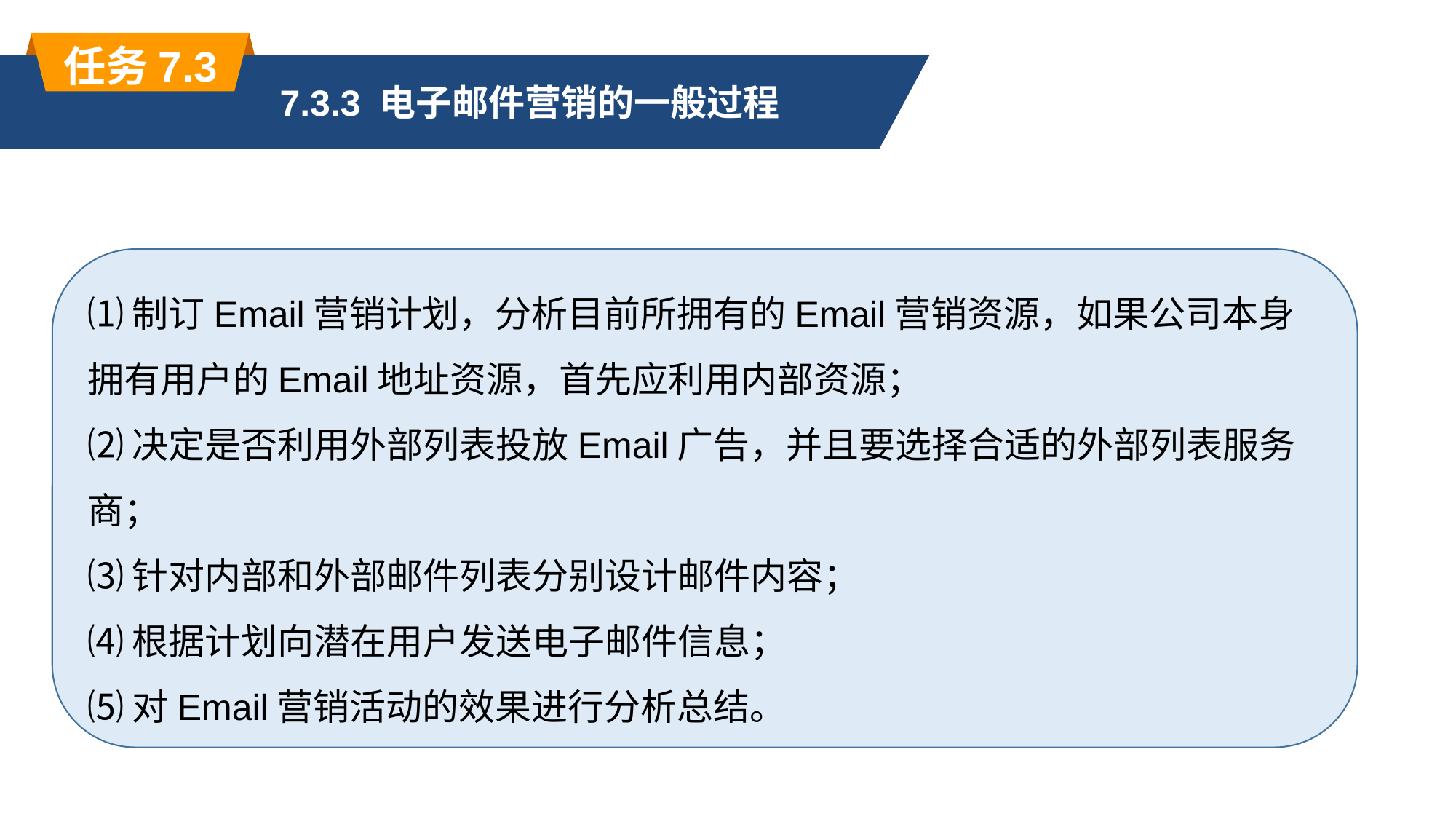

任务7.3

7.3.3 电子邮件营销的一般过程
⑴制订Email营销计划，分析目前所拥有的Email营销资源，如果公司本身拥有用户的Email地址资源，首先应利用内部资源；
⑵决定是否利用外部列表投放Email广告，并且要选择合适的外部列表服务商；
⑶针对内部和外部邮件列表分别设计邮件内容；
⑷根据计划向潜在用户发送电子邮件信息；
⑸对Email营销活动的效果进行分析总结。